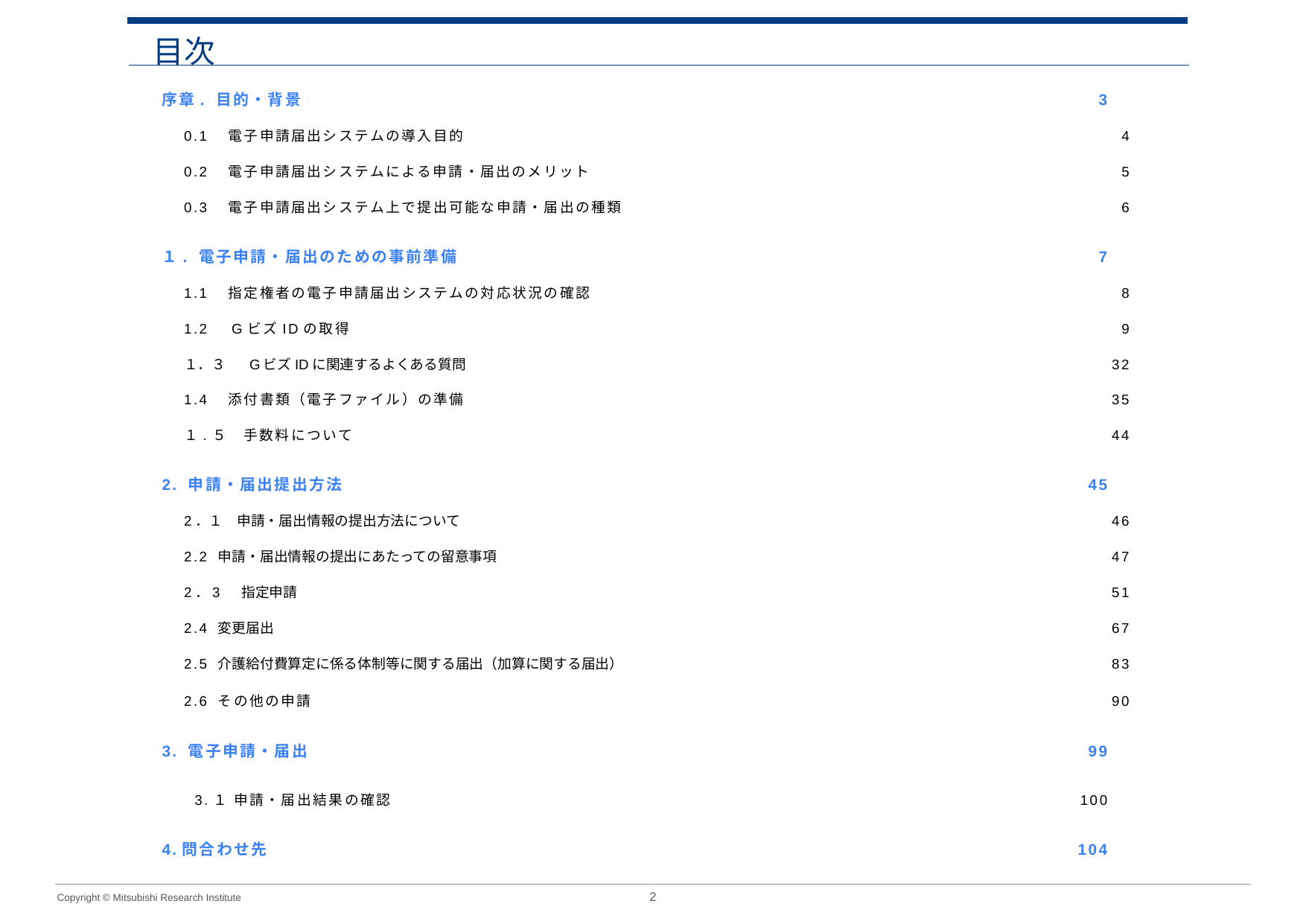

目次
序章. 目的・背景 	3
0.1　電子申請届出システムの導入目的　	4
0.2　電子申請届出システムによる申請・届出のメリット　	5
0.3　電子申請届出システム上で提出可能な申請・届出の種類　	6
１. 電子申請・届出のための事前準備 	7
1.1　指定権者の電子申請届出システムの対応状況の確認　	8
1.2　GビズIDの取得　	9
１．３  　GビズIDに関連するよくある質問　	32
1.4　添付書類（電子ファイル）の準備　	35
１.５　手数料について	44
2. 申請・届出提出方法 	45
2．１　申請・届出情報の提出方法について　	46
2.2 申請・届出情報の提出にあたっての留意事項　	47
2．3 　指定申請　	51
2.4 変更届出　	67
2.5 介護給付費算定に係る体制等に関する届出（加算に関する届出）	83
2.6 その他の申請	90
3. 電子申請・届出 	99
  　3.１ 申請・届出結果の確認　	100
4.問合わせ先 	104